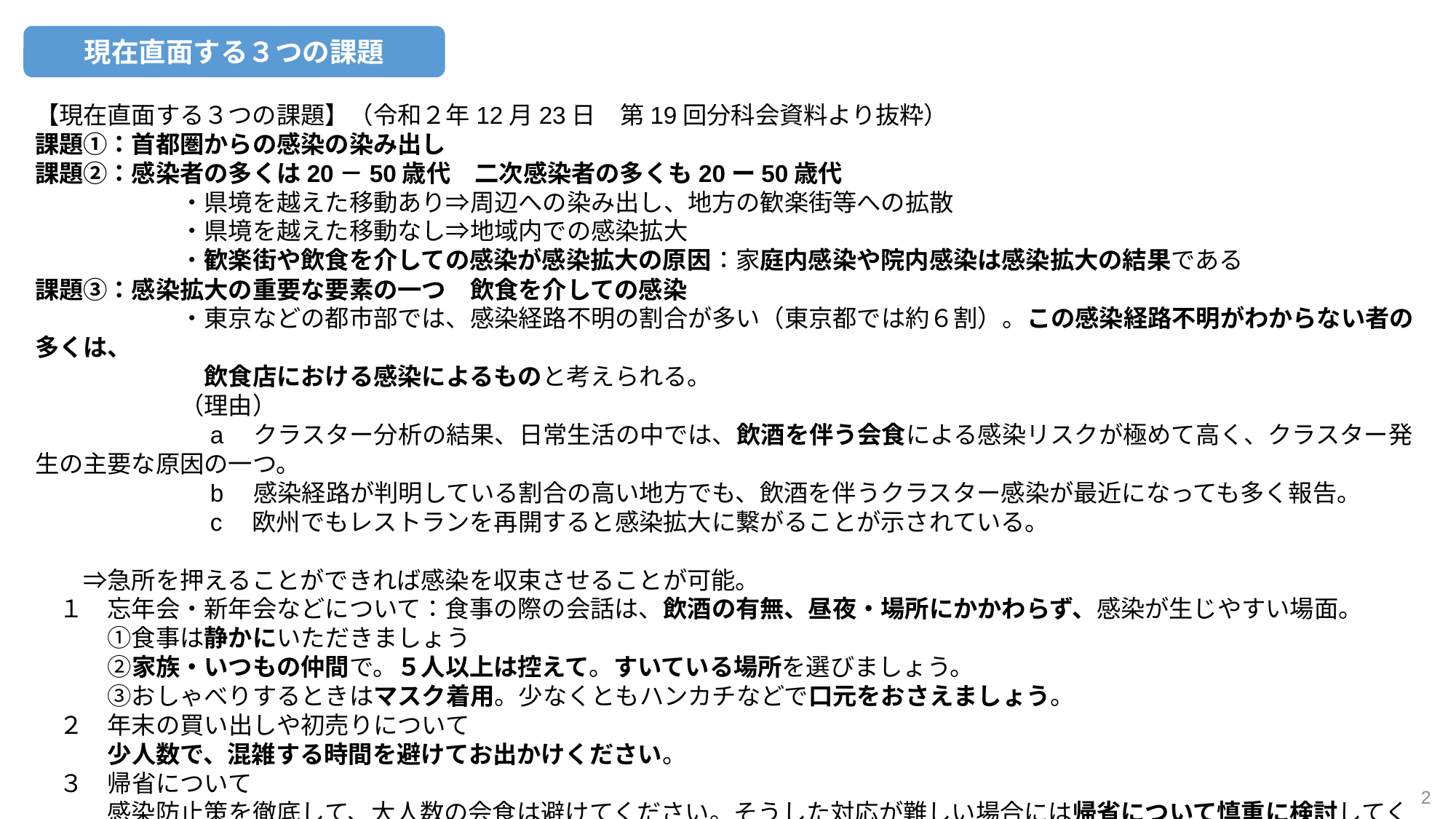

現在直面する３つの課題
【現在直面する３つの課題】（令和２年12月23日　第19回分科会資料より抜粋）
課題①：首都圏からの感染の染み出し
課題②：感染者の多くは20－50歳代　二次感染者の多くも20ー50歳代
　　　　　　・県境を越えた移動あり⇒周辺への染み出し、地方の歓楽街等への拡散
　　　　　　・県境を越えた移動なし⇒地域内での感染拡大
　　　　　　・歓楽街や飲食を介しての感染が感染拡大の原因：家庭内感染や院内感染は感染拡大の結果である
課題③：感染拡大の重要な要素の一つ　飲食を介しての感染
　　　　　　・東京などの都市部では、感染経路不明の割合が多い（東京都では約６割）。この感染経路不明がわからない者の多くは、
　　　　　　　飲食店における感染によるものと考えられる。
　　　　　　（理由）
　　　　　　　a　クラスター分析の結果、日常生活の中では、飲酒を伴う会食による感染リスクが極めて高く、クラスター発生の主要な原因の一つ。
　　　　　　　b　感染経路が判明している割合の高い地方でも、飲酒を伴うクラスター感染が最近になっても多く報告。
　　　　　　　c　欧州でもレストランを再開すると感染拡大に繋がることが示されている。

　　⇒急所を押えることができれば感染を収束させることが可能。
　１　忘年会・新年会などについて：食事の際の会話は、飲酒の有無、昼夜・場所にかかわらず、感染が生じやすい場面。
　　　①食事は静かにいただきましょう
　　　②家族・いつもの仲間で。５人以上は控えて。すいている場所を選びましょう。
　　　③おしゃべりするときはマスク着用。少なくともハンカチなどで口元をおさえましょう。
　２　年末の買い出しや初売りについて
　　　少人数で、混雑する時間を避けてお出かけください。
　３　帰省について
　　　感染防止策を徹底して、大人数の会食は避けてください。そうした対応が難しい場合には帰省について慎重に検討してください。
2